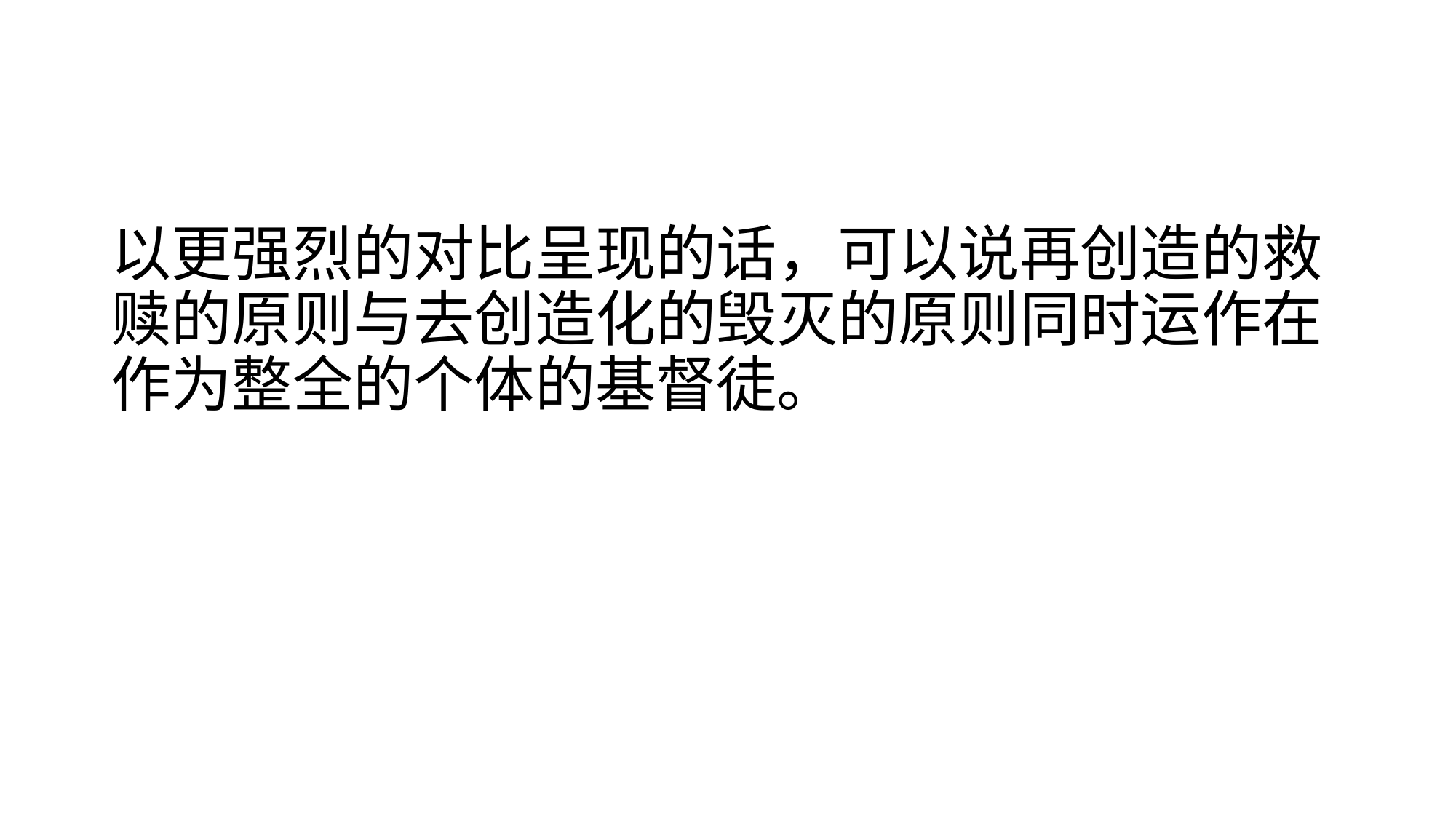

#
以更强烈的对比呈现的话，可以说再创造的救赎的原则与去创造化的毁灭的原则同时运作在作为整全的个体的基督徒。